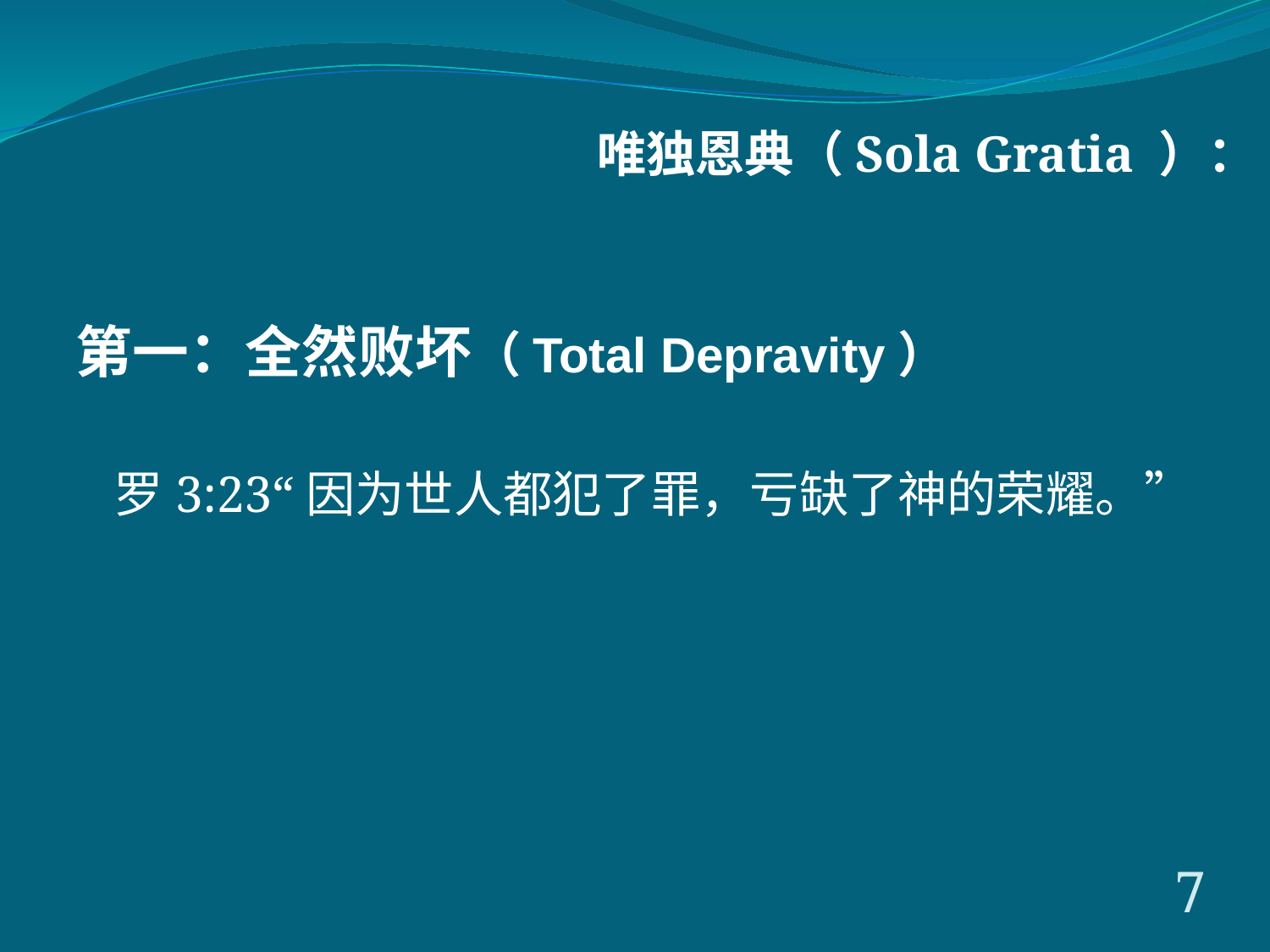

唯独恩典（Sola Gratia ）：

第一：全然败坏（Total Depravity）

	罗3:23“因为世人都犯了罪，亏缺了神的荣耀。”

7